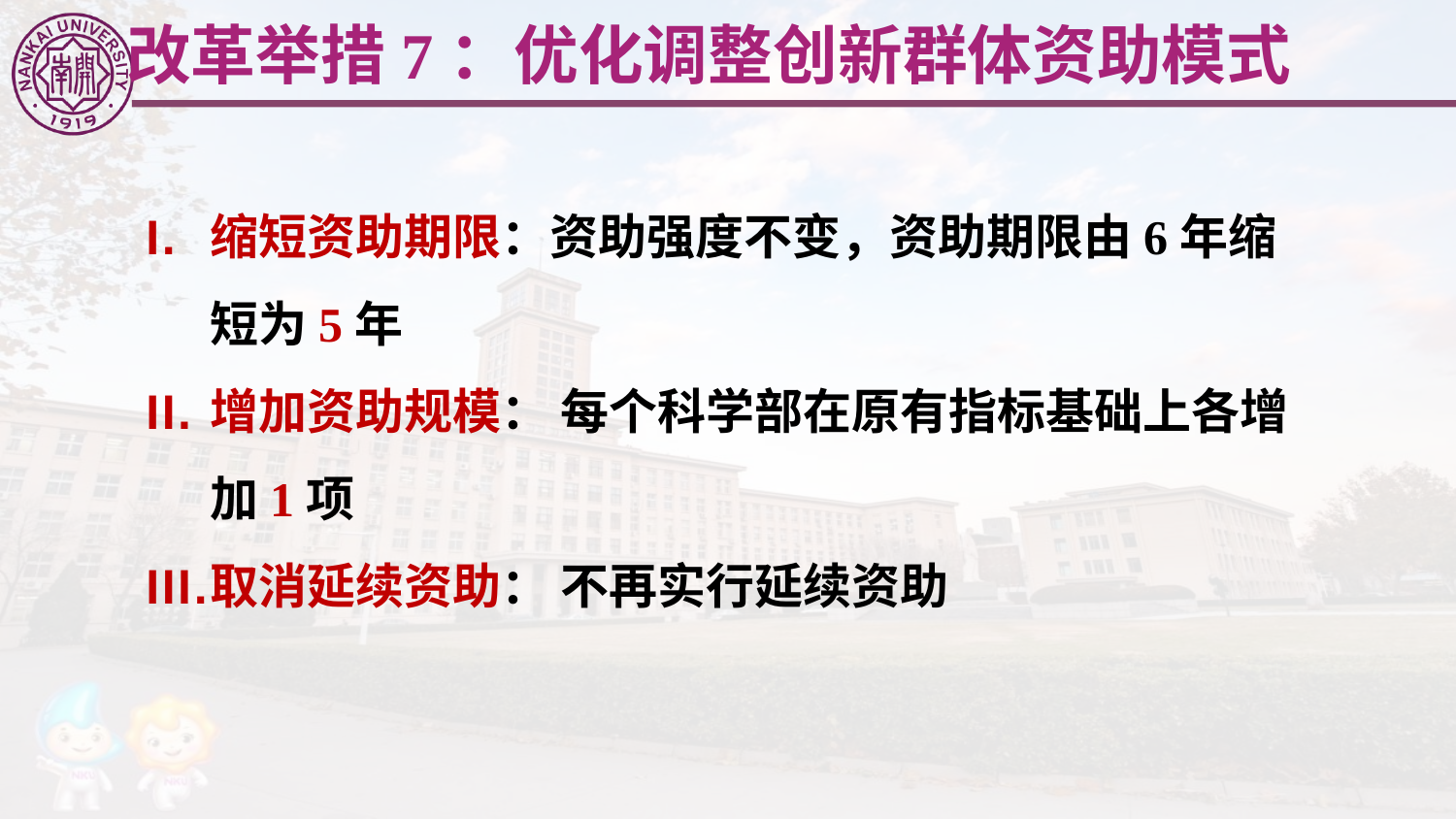

改革举措7：优化调整创新群体资助模式
缩短资助期限：资助强度不变，资助期限由6年缩短为5年
增加资助规模： 每个科学部在原有指标基础上各增加1项
取消延续资助： 不再实行延续资助